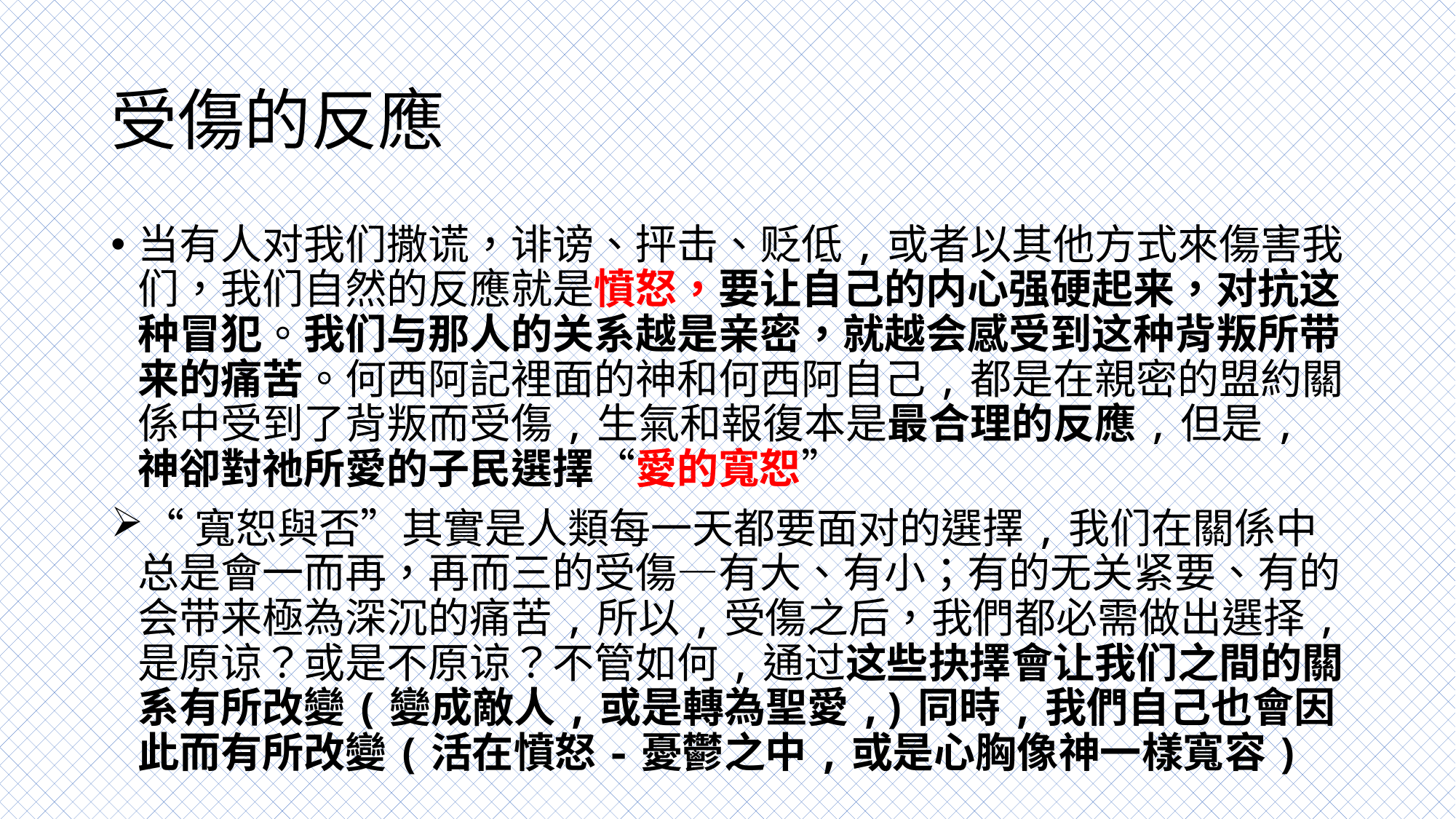

# 受傷的反應
当有人对我们撒谎，诽谤、抨击、贬低,或者以其他方式來傷害我们，我们自然的反應就是憤怒，要让自己的内心强硬起来，对抗这种冒犯。我们与那人的关系越是亲密，就越会感受到这种背叛所带来的痛苦。何西阿記裡面的神和何西阿自己,都是在親密的盟約關係中受到了背叛而受傷,生氣和報復本是最合理的反應,但是,神卻對祂所愛的子民選擇“愛的寬恕”
“寬恕與否”其實是人類每一天都要面对的選擇,我们在關係中总是會一而再，再而三的受傷—有大、有小；有的无关紧要、有的会带来極為深沉的痛苦,所以,受傷之后，我們都必需做出選择,是原谅？或是不原谅？不管如何,通过这些抉擇會让我们之間的關系有所改變(變成敵人,或是轉為聖愛,)同時,我們自己也會因此而有所改變(活在憤怒-憂鬱之中,或是心胸像神一樣寬容)